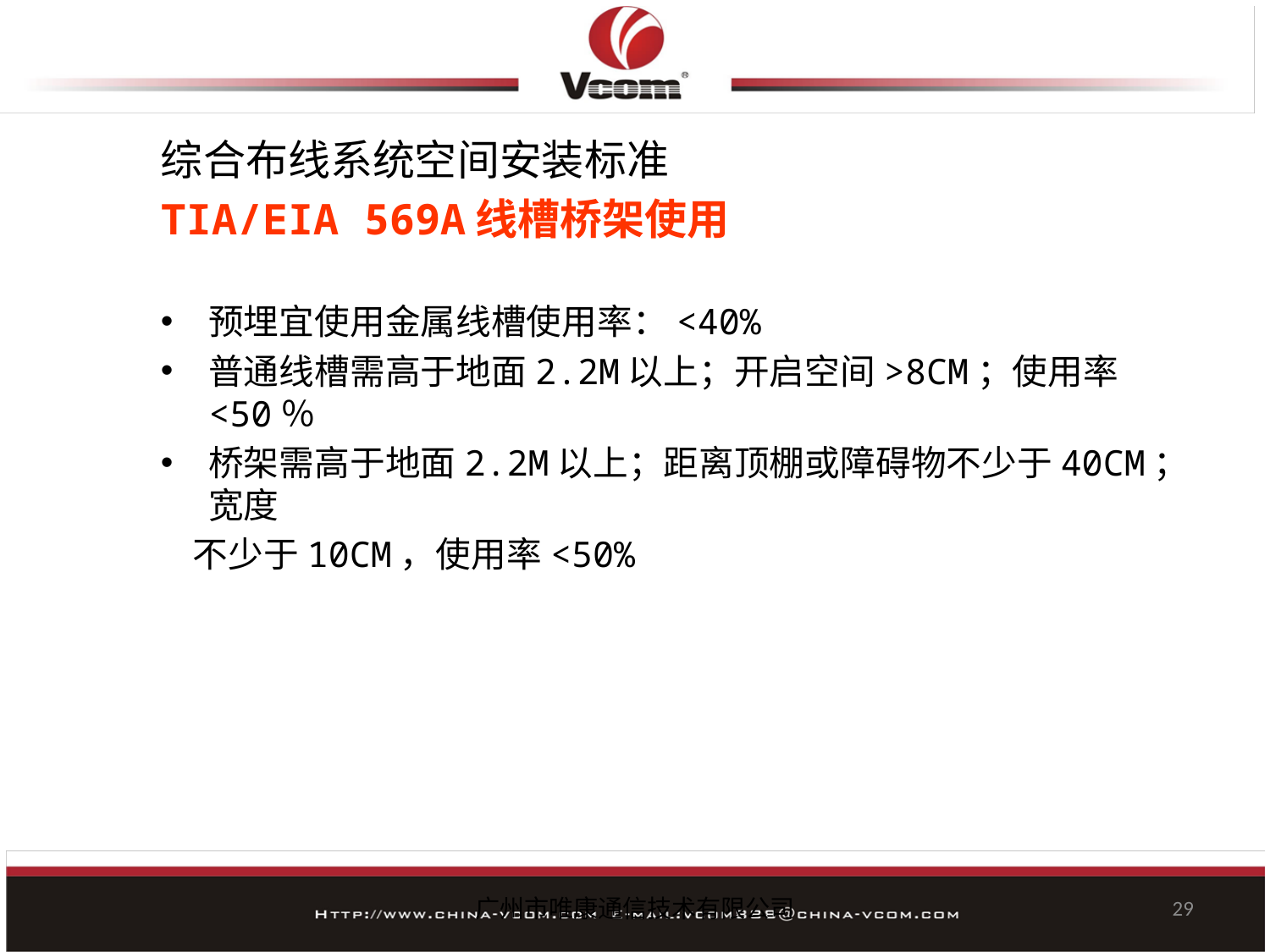

综合布线系统空间安装标准
TIA/EIA 569A线槽桥架使用

预埋宜使用金属线槽使用率：<40%
普通线槽需高于地面2.2M以上；开启空间>8CM；使用率<50％
桥架需高于地面2.2M以上；距离顶棚或障碍物不少于40CM；宽度
   不少于10CM，使用率<50%

广州市唯康通信技术有限公司
29